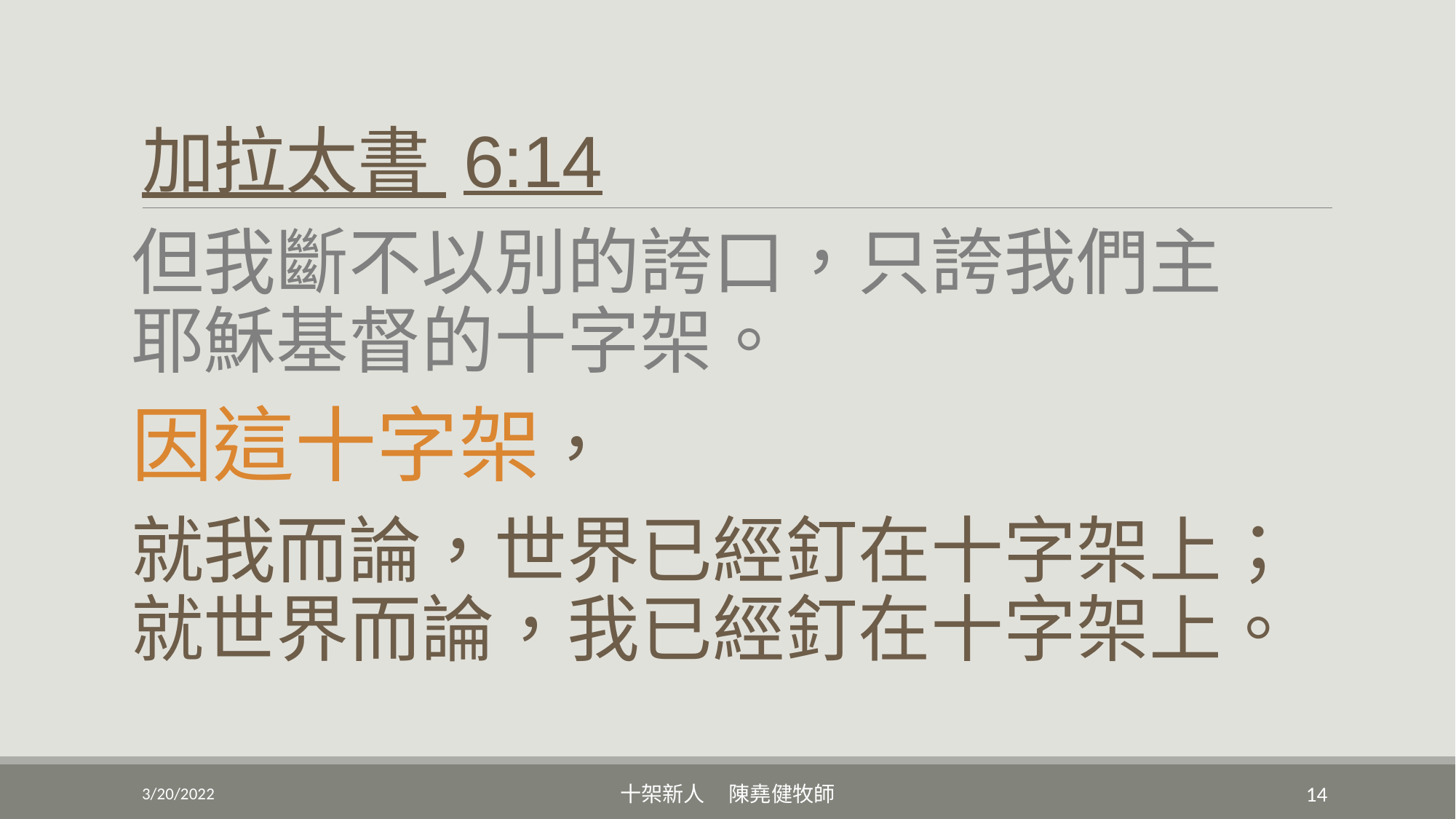

# 加拉太書 6:14
但我斷不以別的誇口，只誇我們主
耶穌基督的十字架。
因這十字架，
就我而論，世界已經釘在十字架上；就世界而論，我已經釘在十字架上。
3/20/2022
十架新人     陳堯健牧師
14